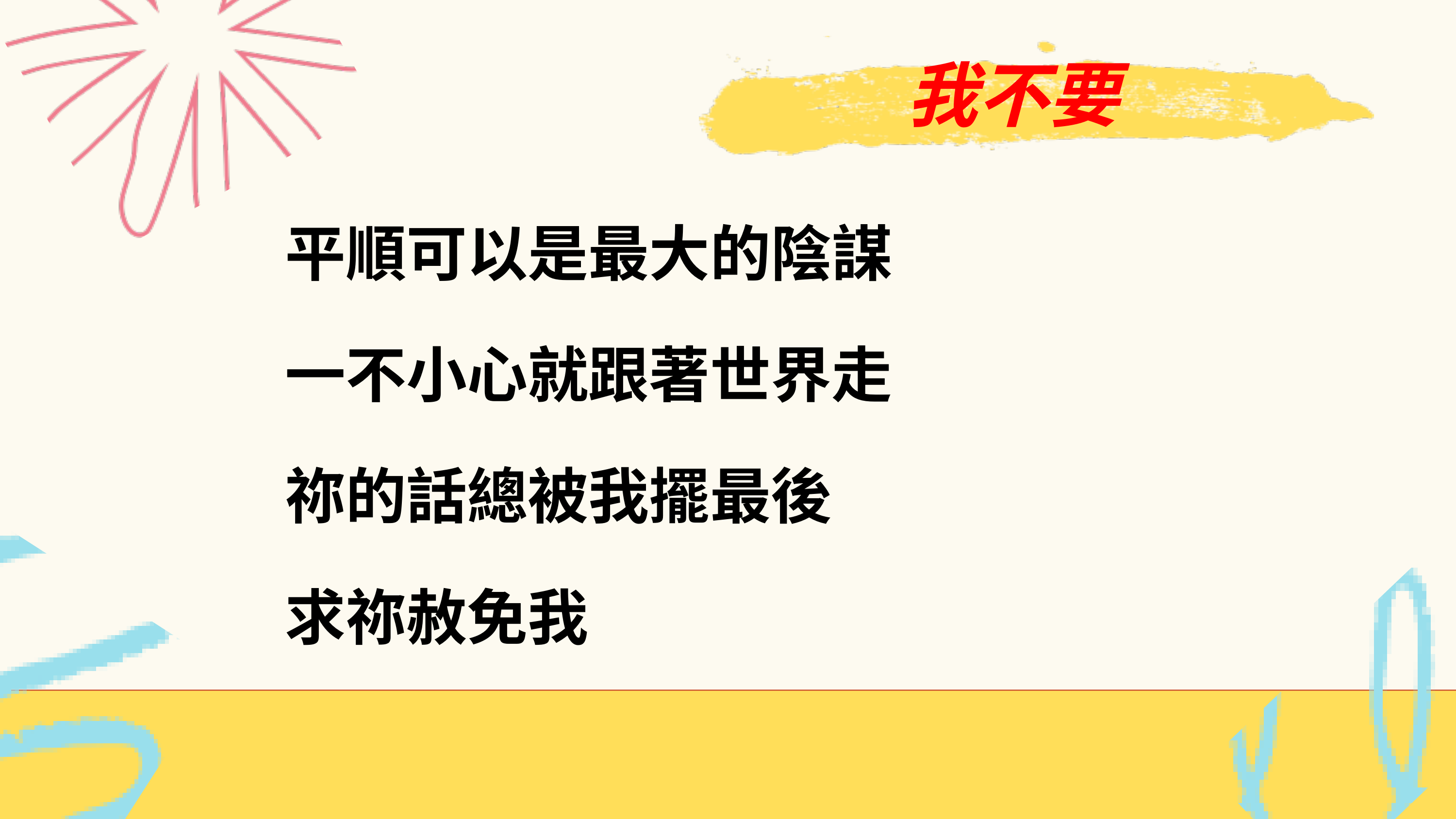

我不要
平順可以是最大的陰謀
一不小心就跟著世界走
祢的話總被我擺最後
求祢赦免我